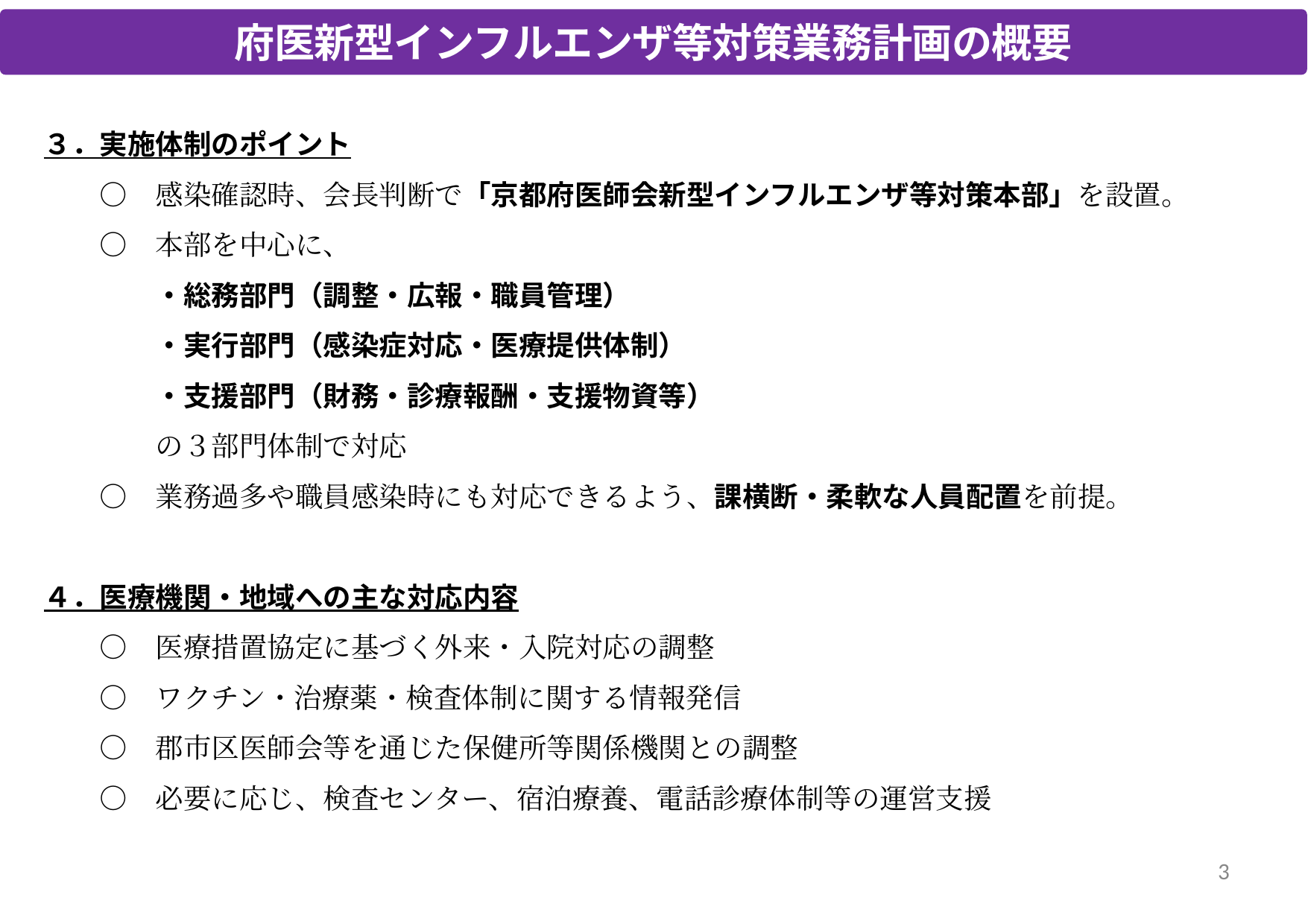

# 府医新型インフルエンザ等対策業務計画の概要
３．実施体制のポイント
　　○　感染確認時、会長判断で「京都府医師会新型インフルエンザ等対策本部」を設置。
　　○　本部を中心に、
　　　　・総務部門（調整・広報・職員管理）
　　　　・実行部門（感染症対応・医療提供体制）
　　　　・支援部門（財務・診療報酬・支援物資等）
　　　　の３部門体制で対応
　　○　業務過多や職員感染時にも対応できるよう、課横断・柔軟な人員配置を前提。

４．医療機関・地域への主な対応内容
　　○　医療措置協定に基づく外来・入院対応の調整
　　○　ワクチン・治療薬・検査体制に関する情報発信
　　○　郡市区医師会等を通じた保健所等関係機関との調整
　　○　必要に応じ、検査センター、宿泊療養、電話診療体制等の運営支援
3